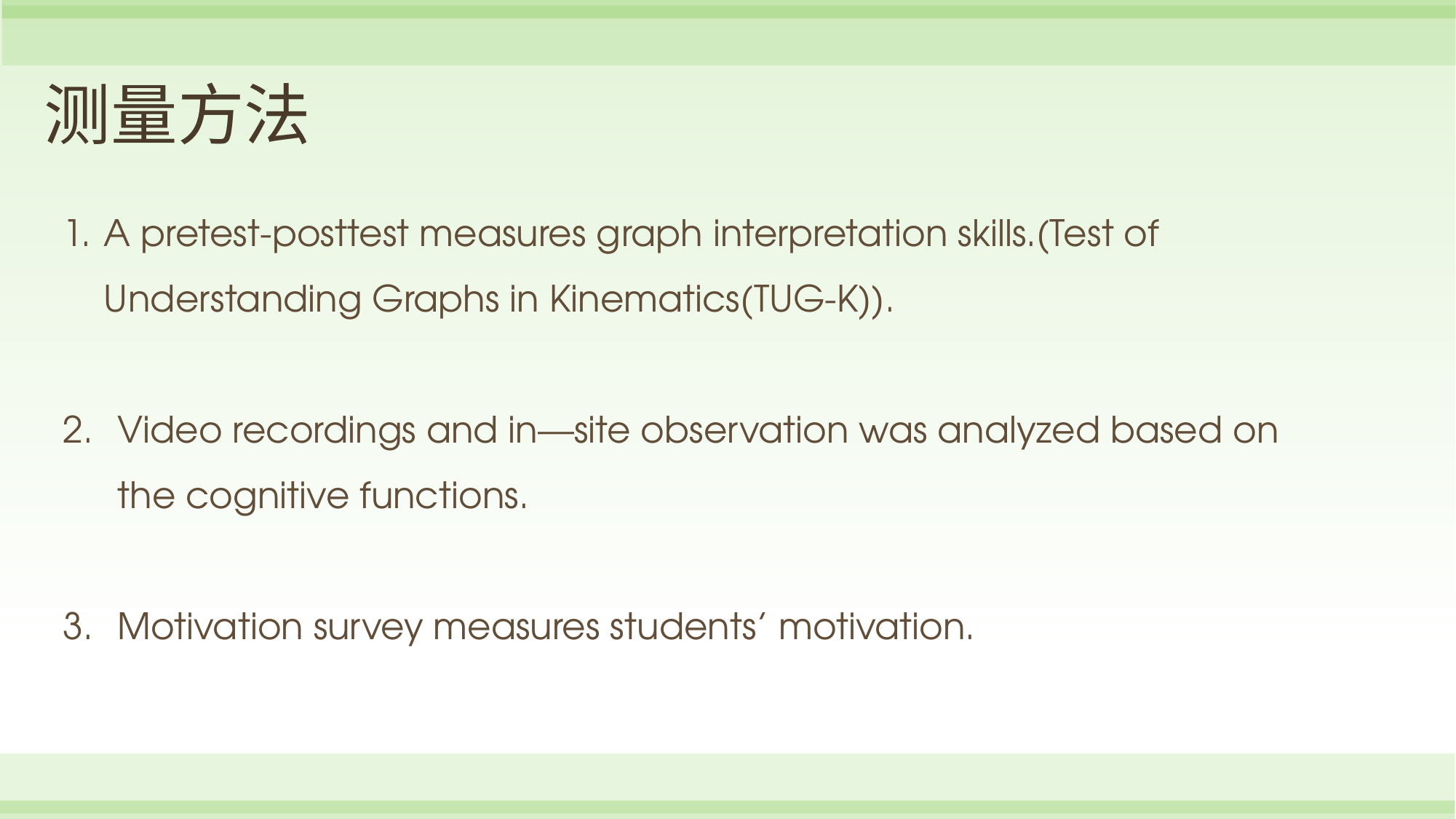

# 测量方法
A pretest-posttest measures graph interpretation skills.(Test of Understanding Graphs in Kinematics(TUG-K)).

Video recordings and in—site observation was analyzed based on the cognitive functions.

Motivation survey measures students’ motivation.